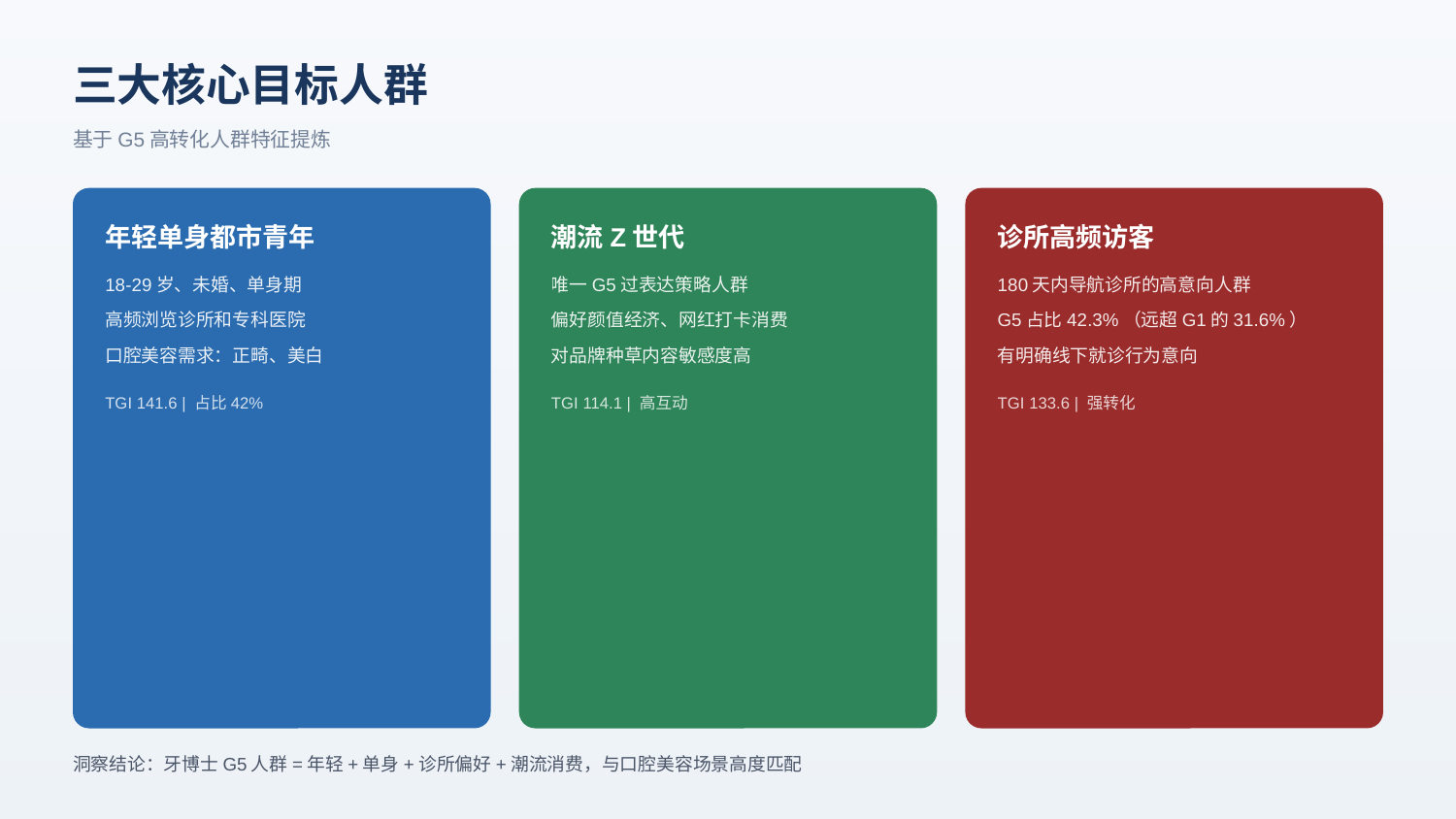

三大核心目标人群
基于G5高转化人群特征提炼

年轻单身都市青年
潮流Z世代
诊所高频访客
18-29岁、未婚、单身期
唯一G5过表达策略人群
180天内导航诊所的高意向人群
高频浏览诊所和专科医院
偏好颜值经济、网红打卡消费
G5占比42.3%（远超G1的31.6%）
口腔美容需求：正畸、美白
对品牌种草内容敏感度高
有明确线下就诊行为意向
TGI 141.6 | 占比42%
TGI 114.1 | 高互动
TGI 133.6 | 强转化
洞察结论：牙博士G5人群=年轻+单身+诊所偏好+潮流消费，与口腔美容场景高度匹配